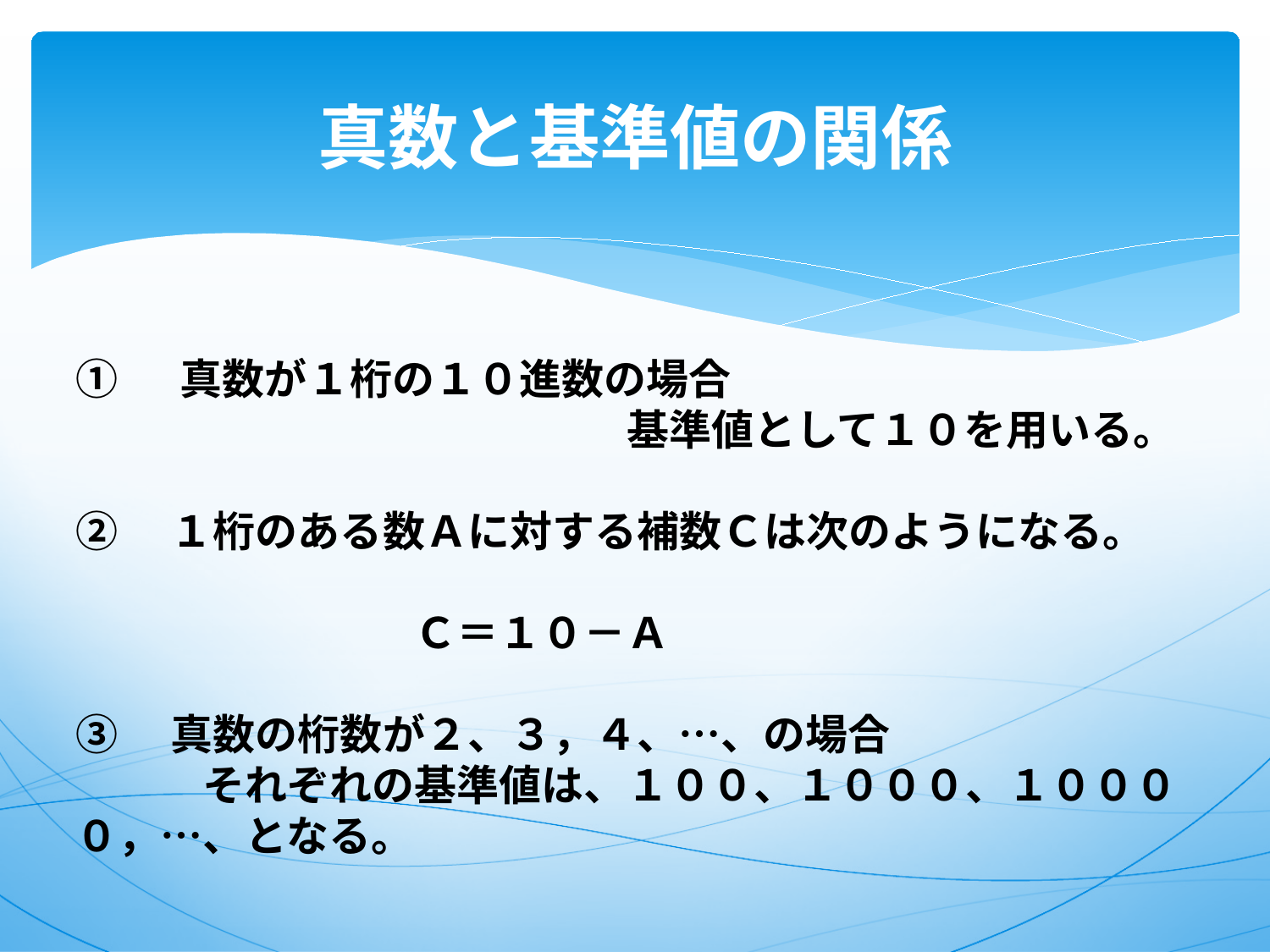

# 真数と基準値の関係
① 　真数が１桁の１０進数の場合
　　　　　　　　　　　　　基準値として１０を用いる。

②　１桁のある数Ａに対する補数Ｃは次のようになる。

　　　　　　　　Ｃ＝１０－Ａ

③　真数の桁数が２、３，４、…、の場合
　　　それぞれの基準値は、１００、１０００、１００００，…、となる。